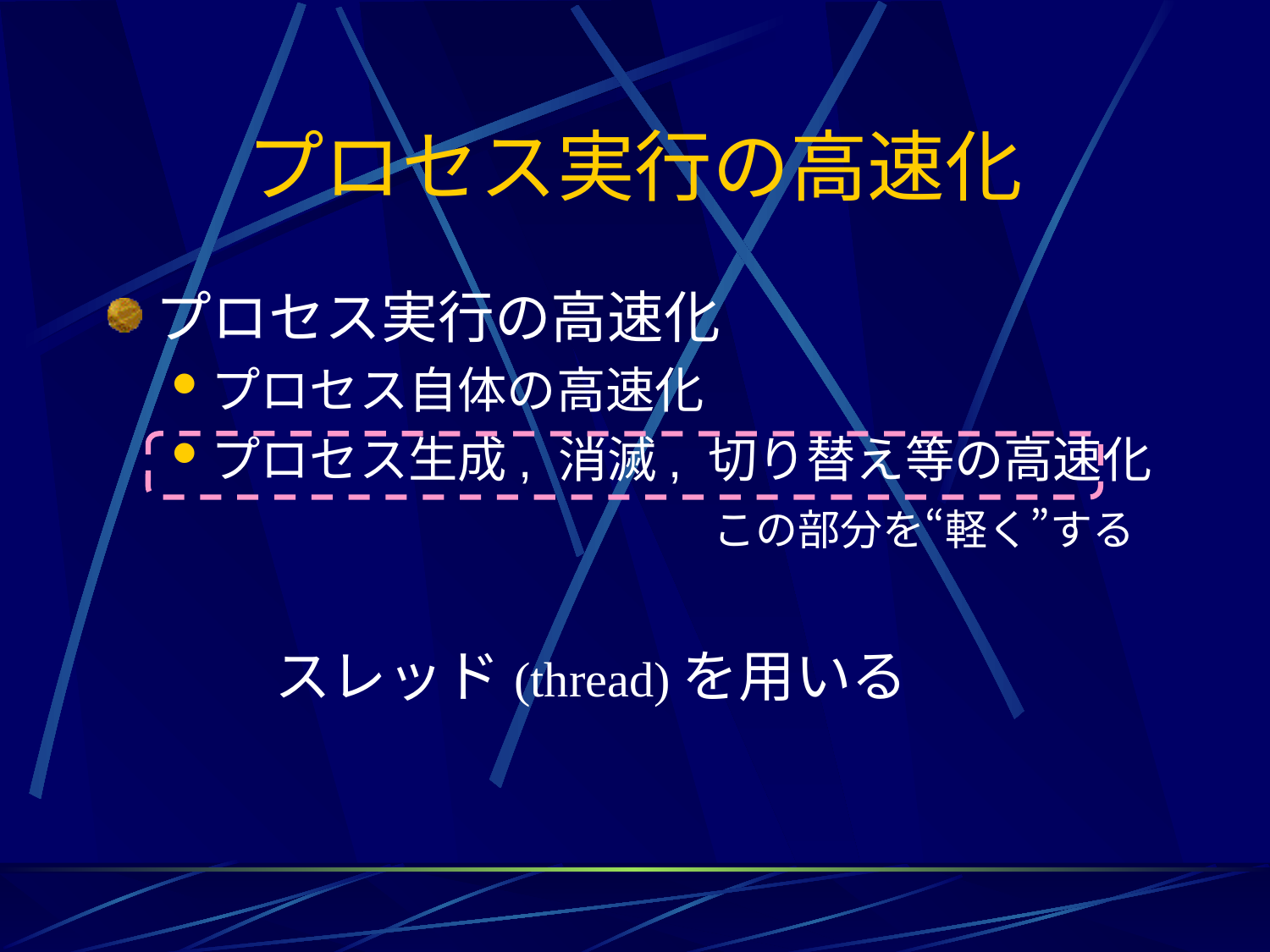

# プロセス実行の高速化
プロセス実行の高速化
プロセス自体の高速化
プロセス生成, 消滅, 切り替え等の高速化

この部分を“軽く”する
スレッド(thread)を用いる